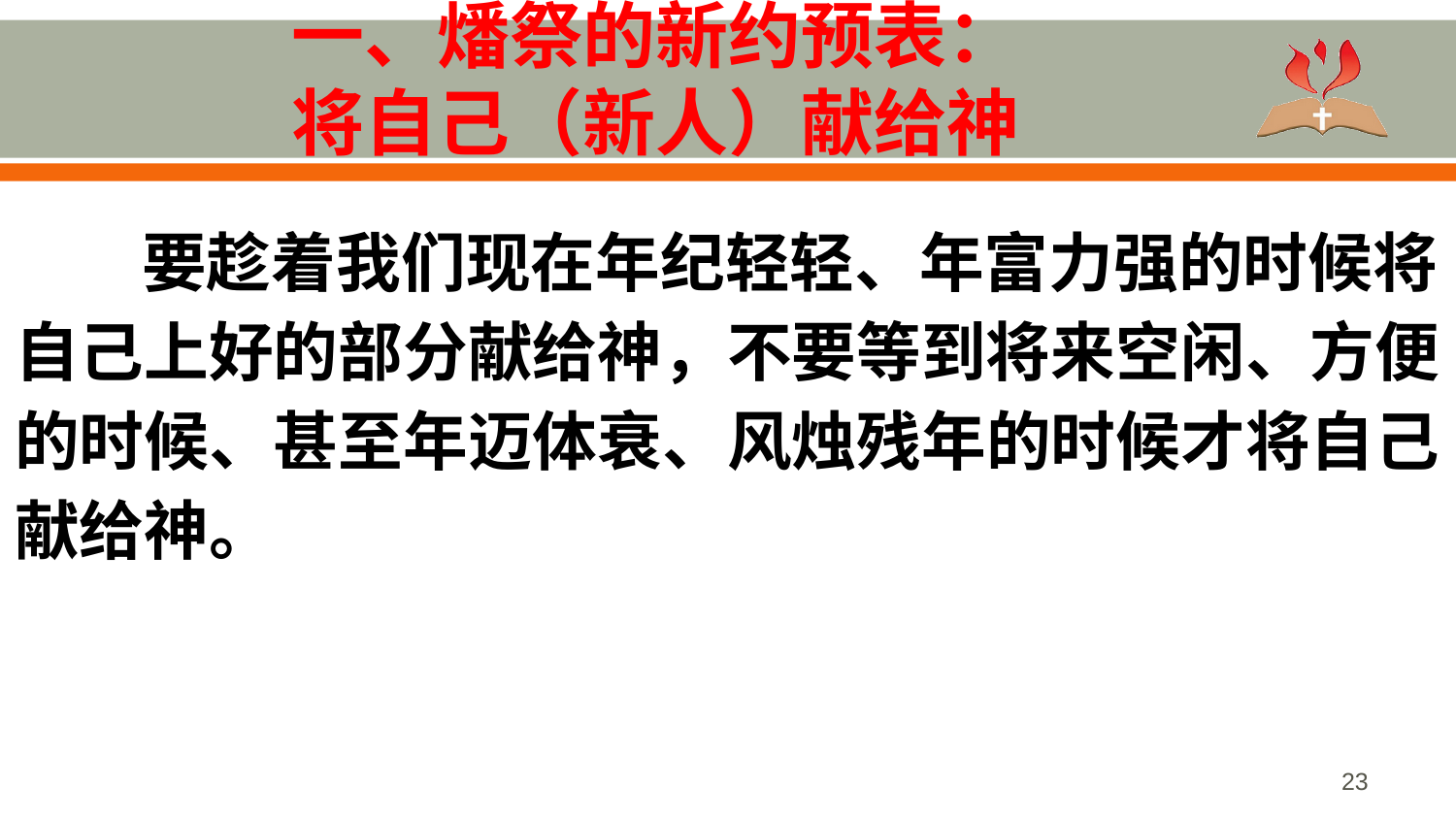

# 一、燔祭的新约预表： 将自己（新人）献给神
要趁着我们现在年纪轻轻、年富力强的时候将自己上好的部分献给神，不要等到将来空闲、方便的时候、甚至年迈体衰、风烛残年的时候才将自己献给神。

23